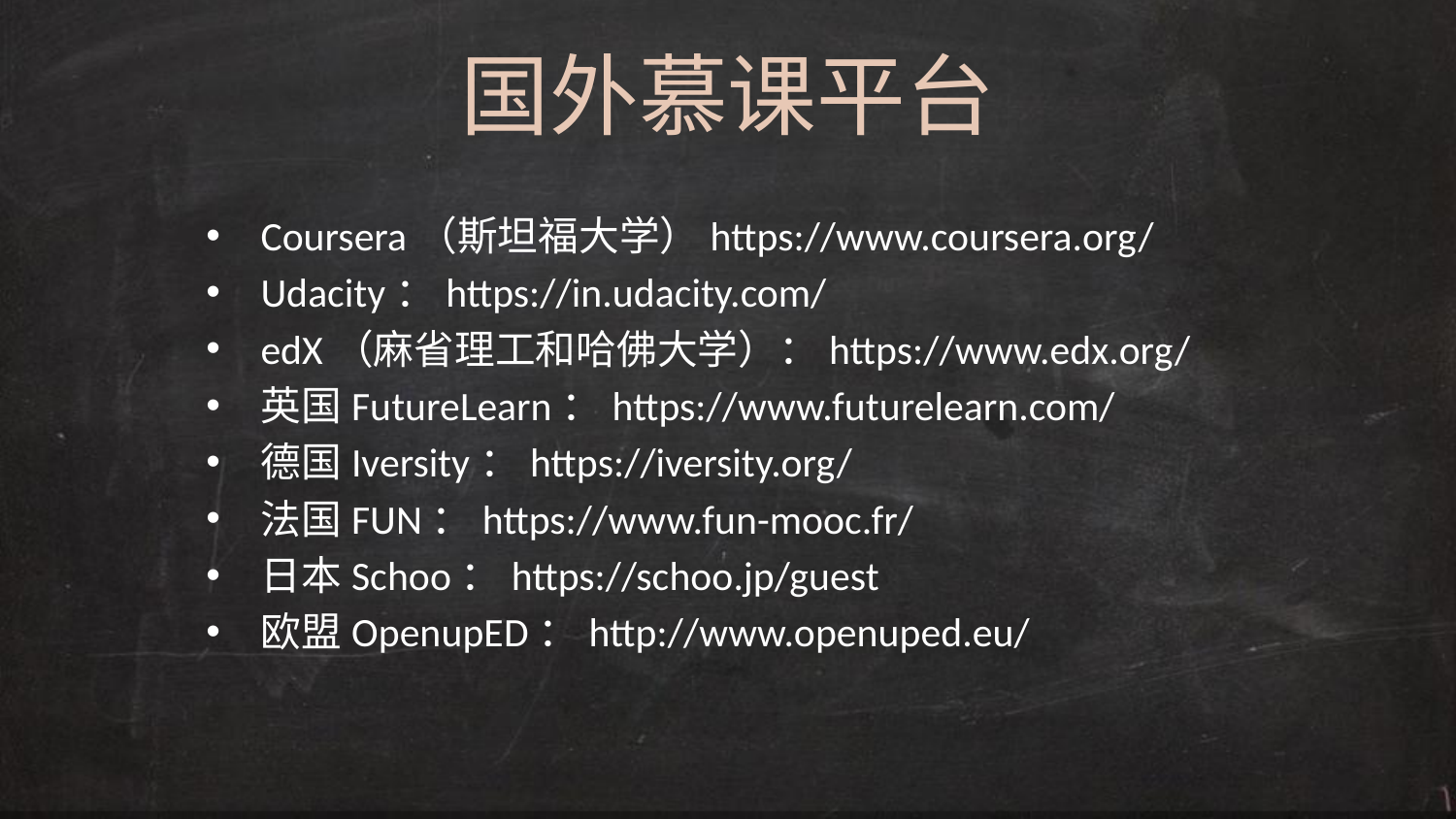

# 国外慕课平台
Coursera（斯坦福大学）https://www.coursera.org/
Udacity：https://in.udacity.com/
edX（麻省理工和哈佛大学）：https://www.edx.org/
英国FutureLearn：https://www.futurelearn.com/
德国Iversity：https://iversity.org/
法国FUN：https://www.fun-mooc.fr/
日本Schoo：https://schoo.jp/guest
欧盟OpenupED：http://www.openuped.eu/